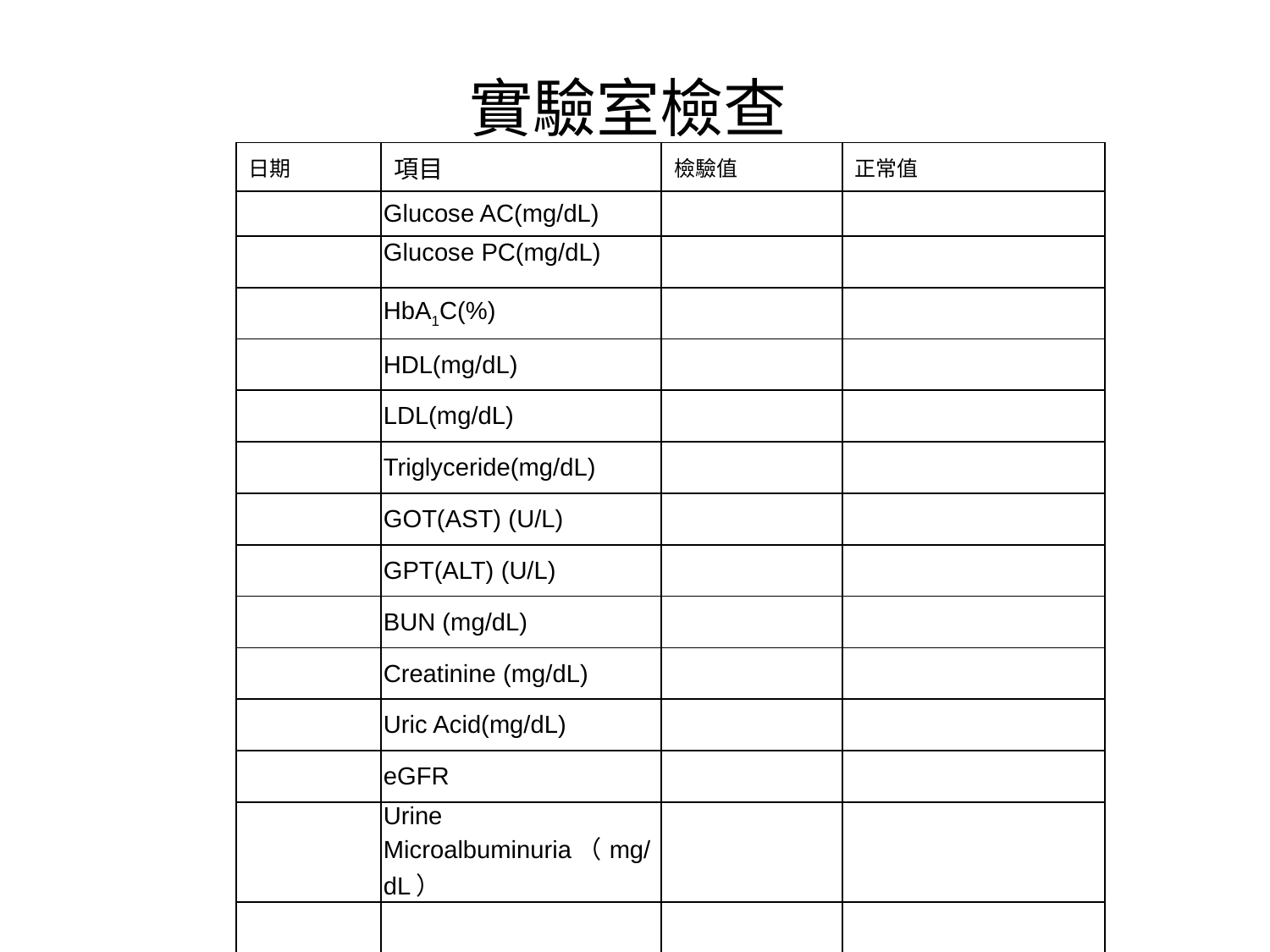

# 實驗室檢查
| 日期 | 項目 | 檢驗值 | 正常值 |
| --- | --- | --- | --- |
|  | Glucose AC(mg/dL) |  |  |
|  | Glucose PC(mg/dL) |  |  |
|  | HbA1C(%) |  |  |
|  | HDL(mg/dL) |  |  |
|  | LDL(mg/dL) |  |  |
|  | Triglyceride(mg/dL) |  |  |
|  | GOT(AST) (U/L) |  |  |
|  | GPT(ALT) (U/L) |  |  |
|  | BUN (mg/dL) |  |  |
|  | Creatinine (mg/dL) |  |  |
|  | Uric Acid(mg/dL) |  |  |
|  | eGFR |  |  |
|  | Urine Microalbuminuria（mg/dL） |  |  |
|  |  |  |  |